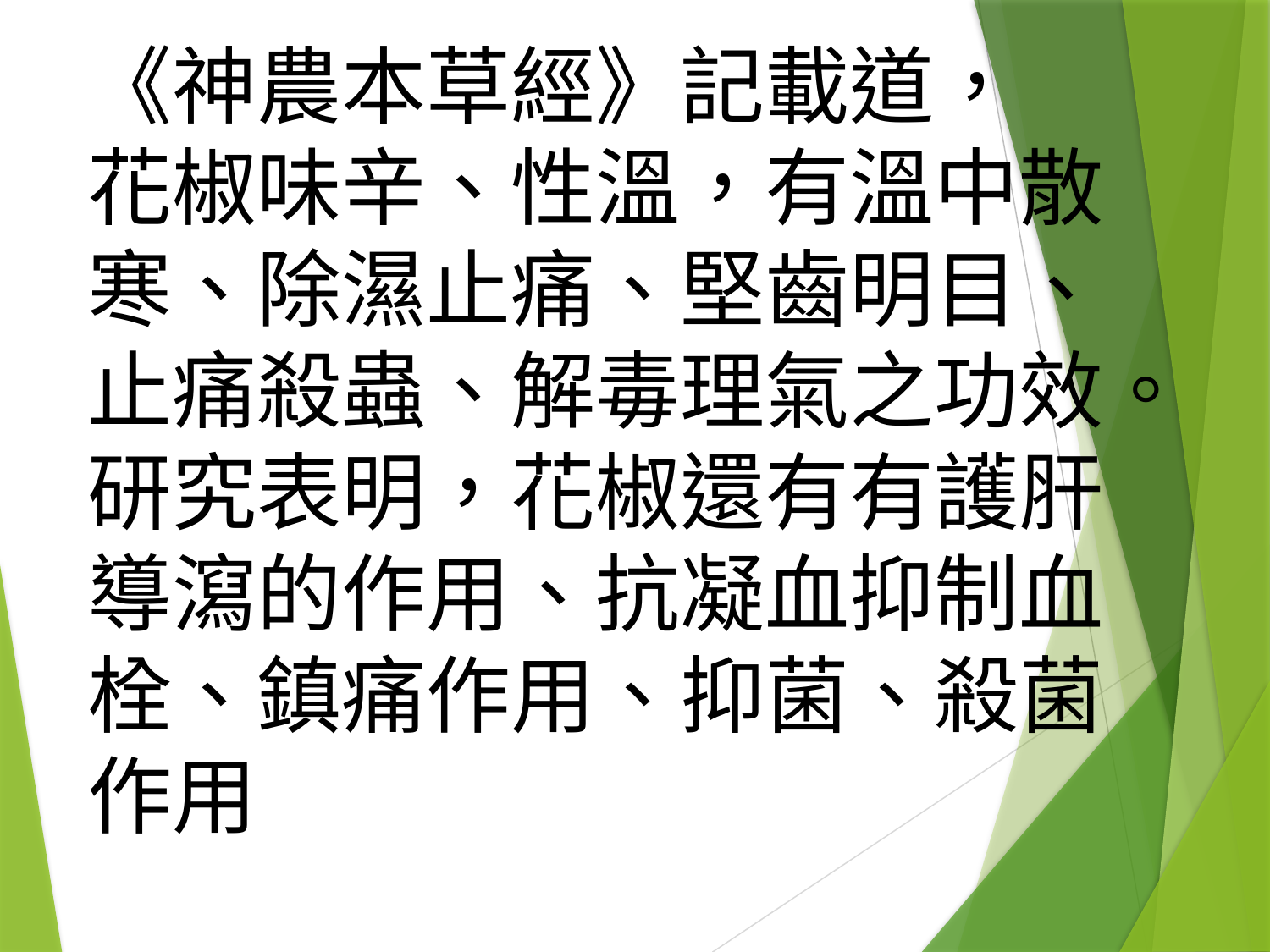

# 《神農本草經》記載道， 花椒味辛、性溫，有溫中散寒、除濕止痛、堅齒明目、止痛殺蟲、解毒理氣之功效。研究表明，花椒還有有護肝導瀉的作用、抗凝血抑制血栓、鎮痛作用、抑菌、殺菌作用